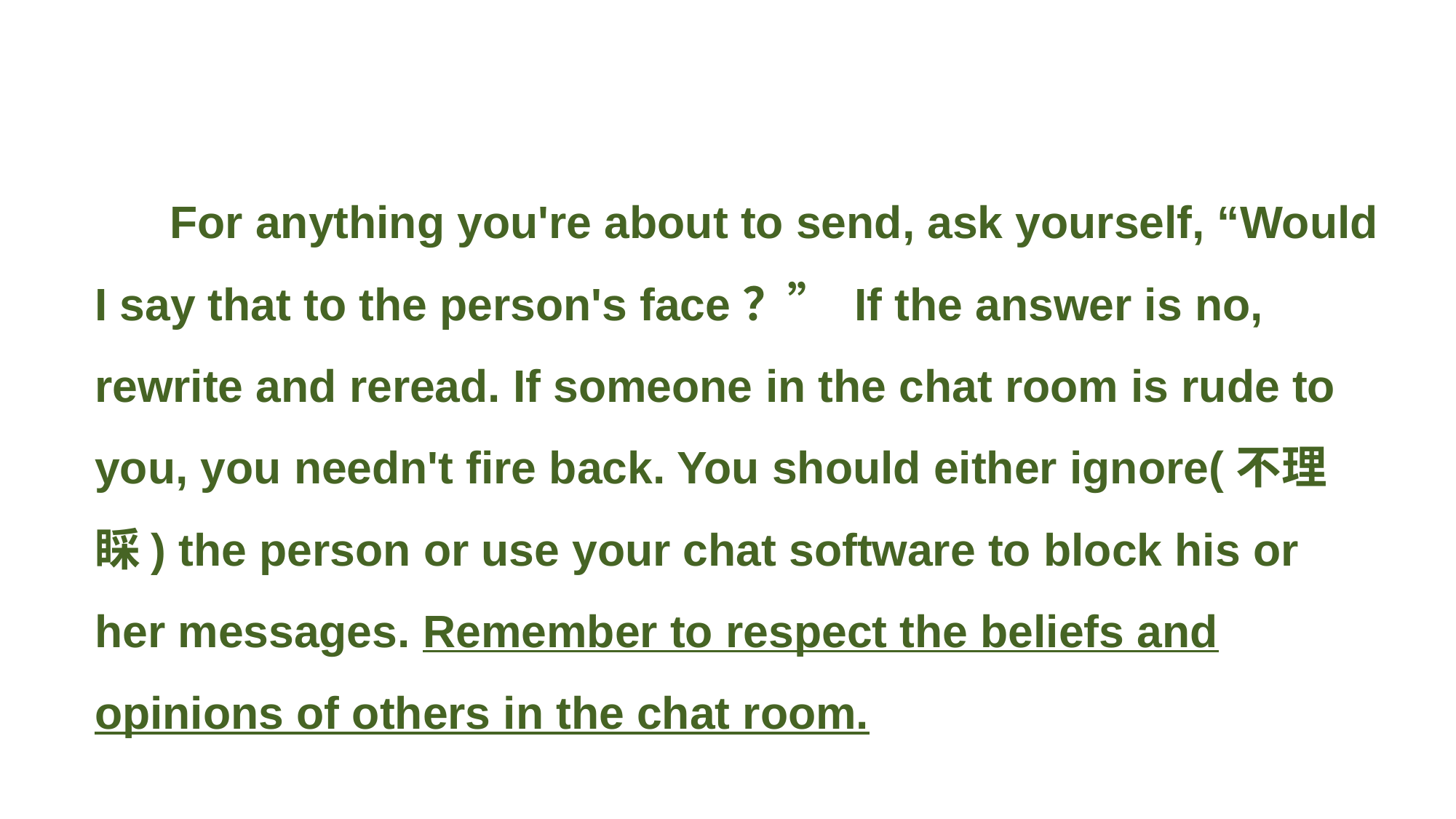

For anything you're about to send, ask yourself, “Would I say that to the person's face？” If the answer is no, rewrite and reread. If someone in the chat room is rude to you, you needn't fire back. You should either ignore(不理睬) the person or use your chat software to block his or her messages. Remember to respect the beliefs and opinions of others in the chat room.